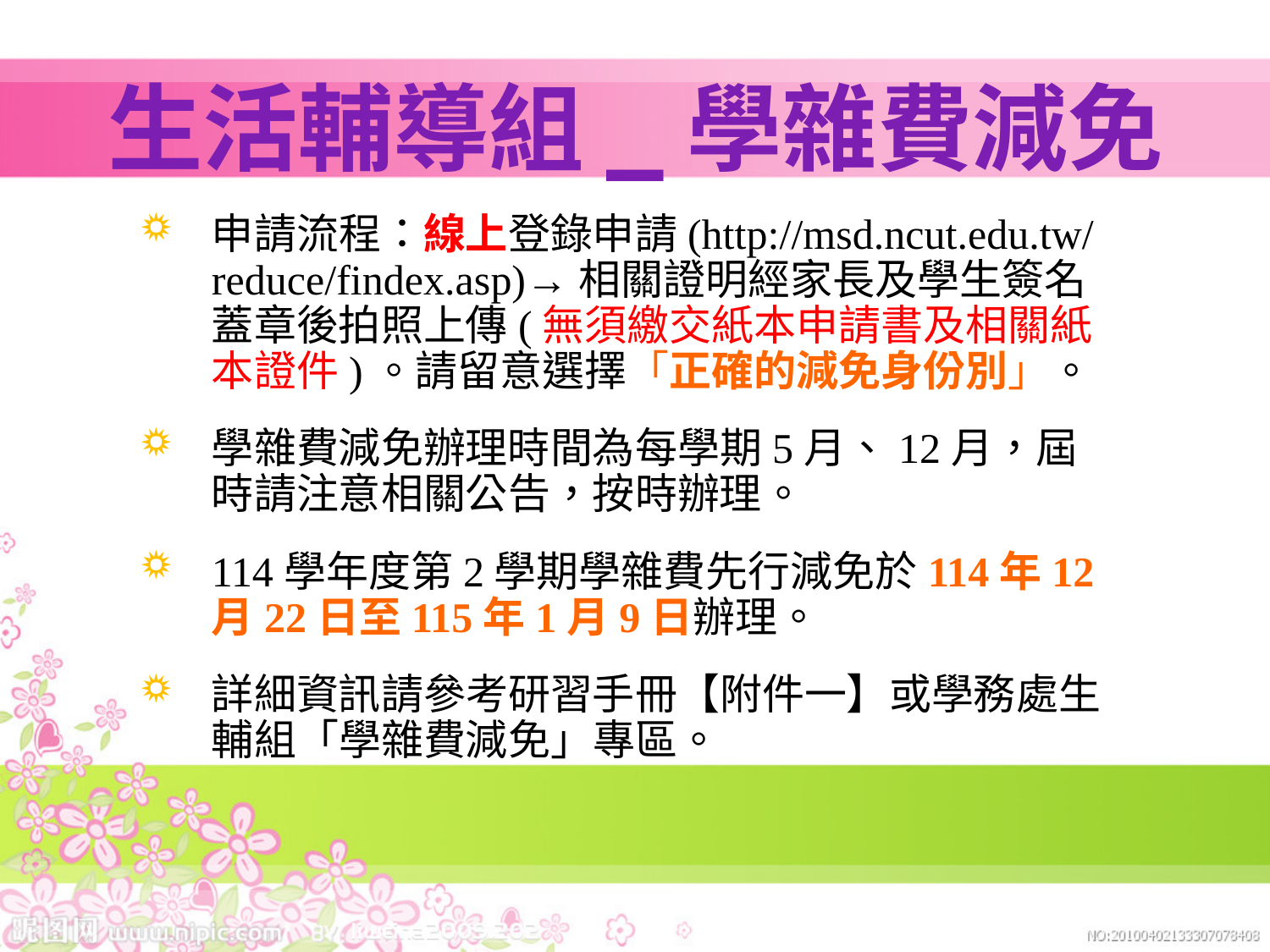

# 生活輔導組_學雜費減免
申請流程：線上登錄申請(http://msd.ncut.edu.tw/reduce/findex.asp)→相關證明經家長及學生簽名蓋章後拍照上傳(無須繳交紙本申請書及相關紙本證件)。請留意選擇「正確的減免身份別」。
學雜費減免辦理時間為每學期5月、12月，屆時請注意相關公告，按時辦理。
114學年度第2學期學雜費先行減免於114年12月22日至115年1月9日辦理。
詳細資訊請參考研習手冊【附件一】或學務處生輔組「學雜費減免」專區。